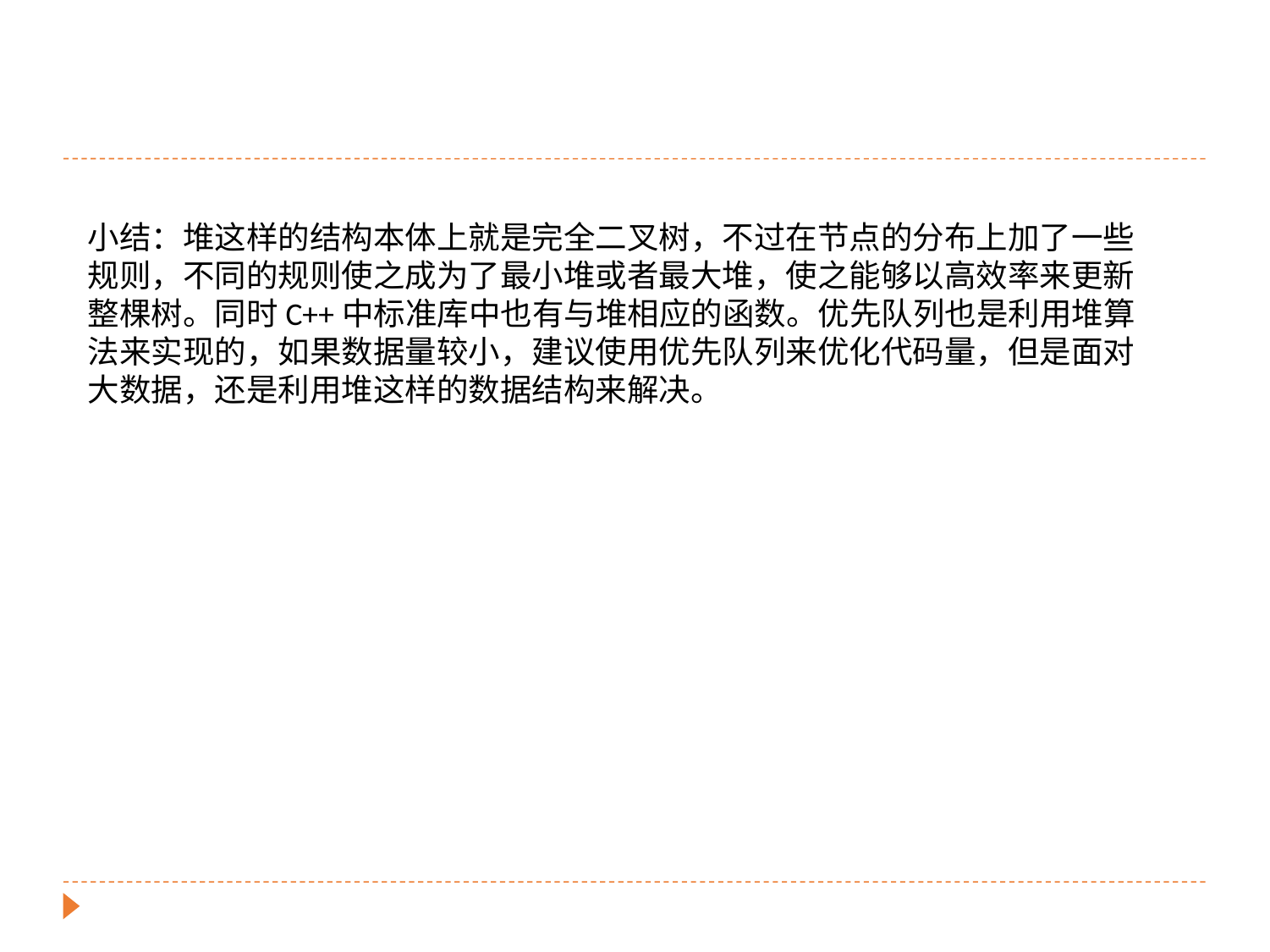

小结：堆这样的结构本体上就是完全二叉树，不过在节点的分布上加了一些规则，不同的规则使之成为了最小堆或者最大堆，使之能够以高效率来更新整棵树。同时C++中标准库中也有与堆相应的函数。优先队列也是利用堆算法来实现的，如果数据量较小，建议使用优先队列来优化代码量，但是面对大数据，还是利用堆这样的数据结构来解决。
43